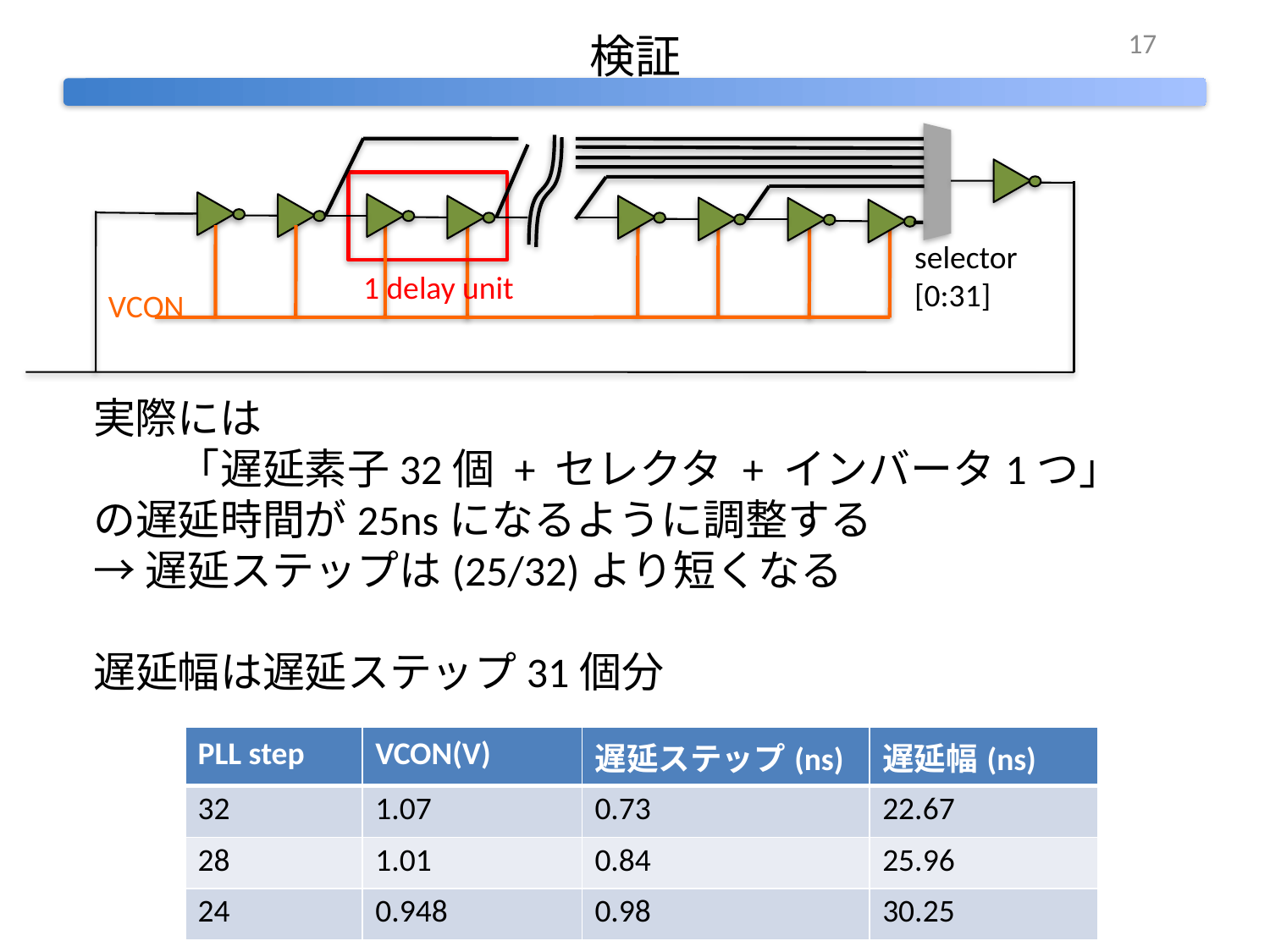

17
# 検証

selector
[0:31]
1 delay unit
VCON
実際には
　　「遅延素子32個 + セレクタ + インバータ1つ」
の遅延時間が25nsになるように調整する
→遅延ステップは(25/32)より短くなる

遅延幅は遅延ステップ31個分
| PLL step | VCON(V) | 遅延ステップ(ns) | 遅延幅(ns) |
| --- | --- | --- | --- |
| 32 | 1.07 | 0.73 | 22.67 |
| 28 | 1.01 | 0.84 | 25.96 |
| 24 | 0.948 | 0.98 | 30.25 |
OSC @ Nagasaki Institute of Appled Science 11.02.01 志知 秀治